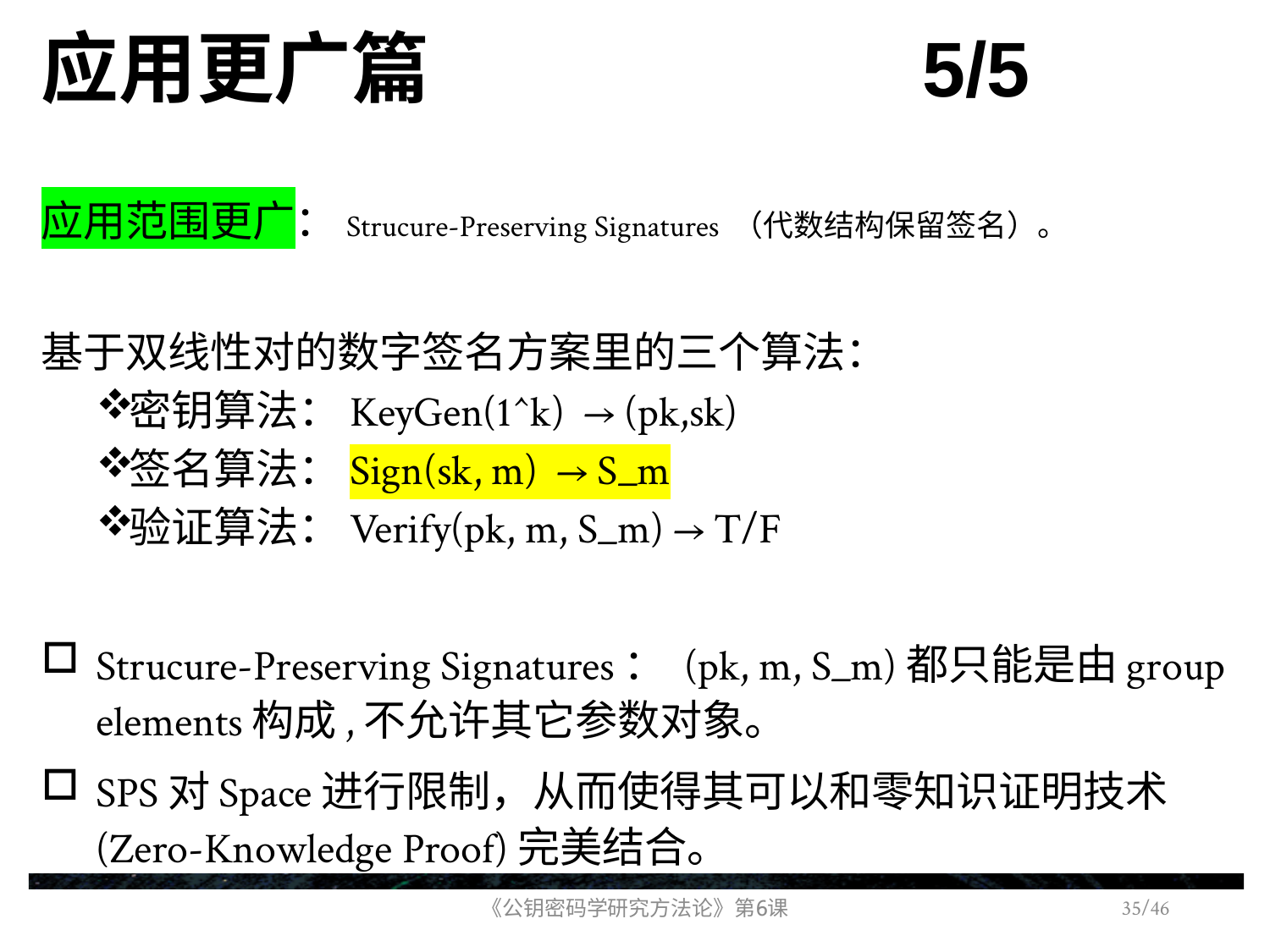

# 应用更广篇                           5/5
应用范围更广：Strucure-Preserving Signatures （代数结构保留签名）。

基于双线性对的数字签名方案里的三个算法：
密钥算法：KeyGen(1^k)  → (pk,sk)
签名算法：Sign(sk, m)  → S_m
验证算法：Verify(pk, m, S_m) → T/F

Strucure-Preserving Signatures： (pk, m, S_m)都只能是由group elements构成,不允许其它参数对象。
SPS对Space进行限制，从而使得其可以和零知识证明技术(Zero-Knowledge Proof)完美结合。
《公钥密码学研究方法论》第6课
35/46